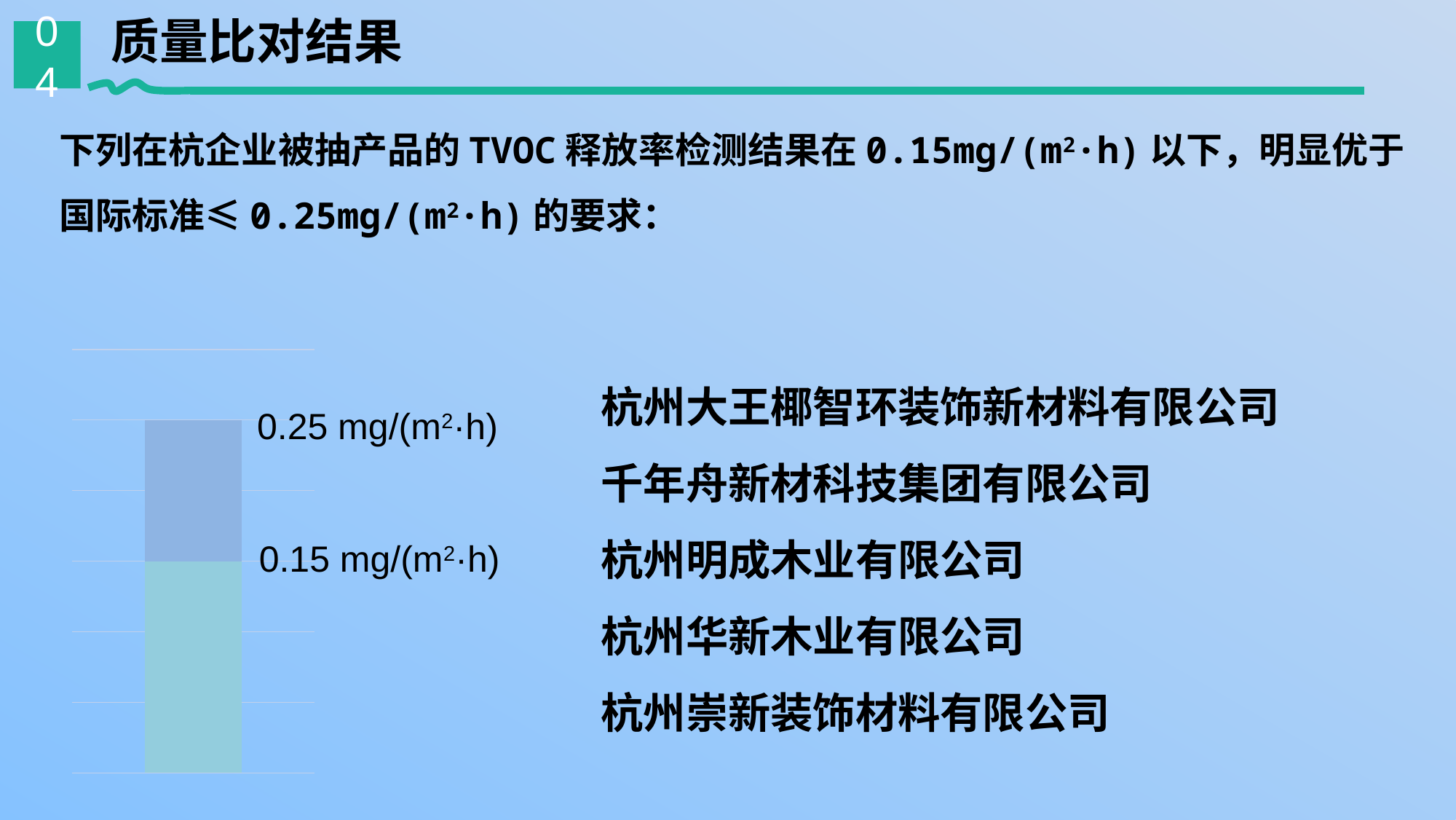

质量比对结果
04

下列在杭企业被抽产品的TVOC释放率检测结果在0.15mg/(m2·h)以下，明显优于国际标准≤0.25mg/(m2·h)的要求：

[unsupported chart]

0.25 mg/(m2·h)
0.15 mg/(m2·h)
杭州大王椰智环装饰新材料有限公司
千年舟新材科技集团有限公司
杭州明成木业有限公司
杭州华新木业有限公司
杭州崇新装饰材料有限公司